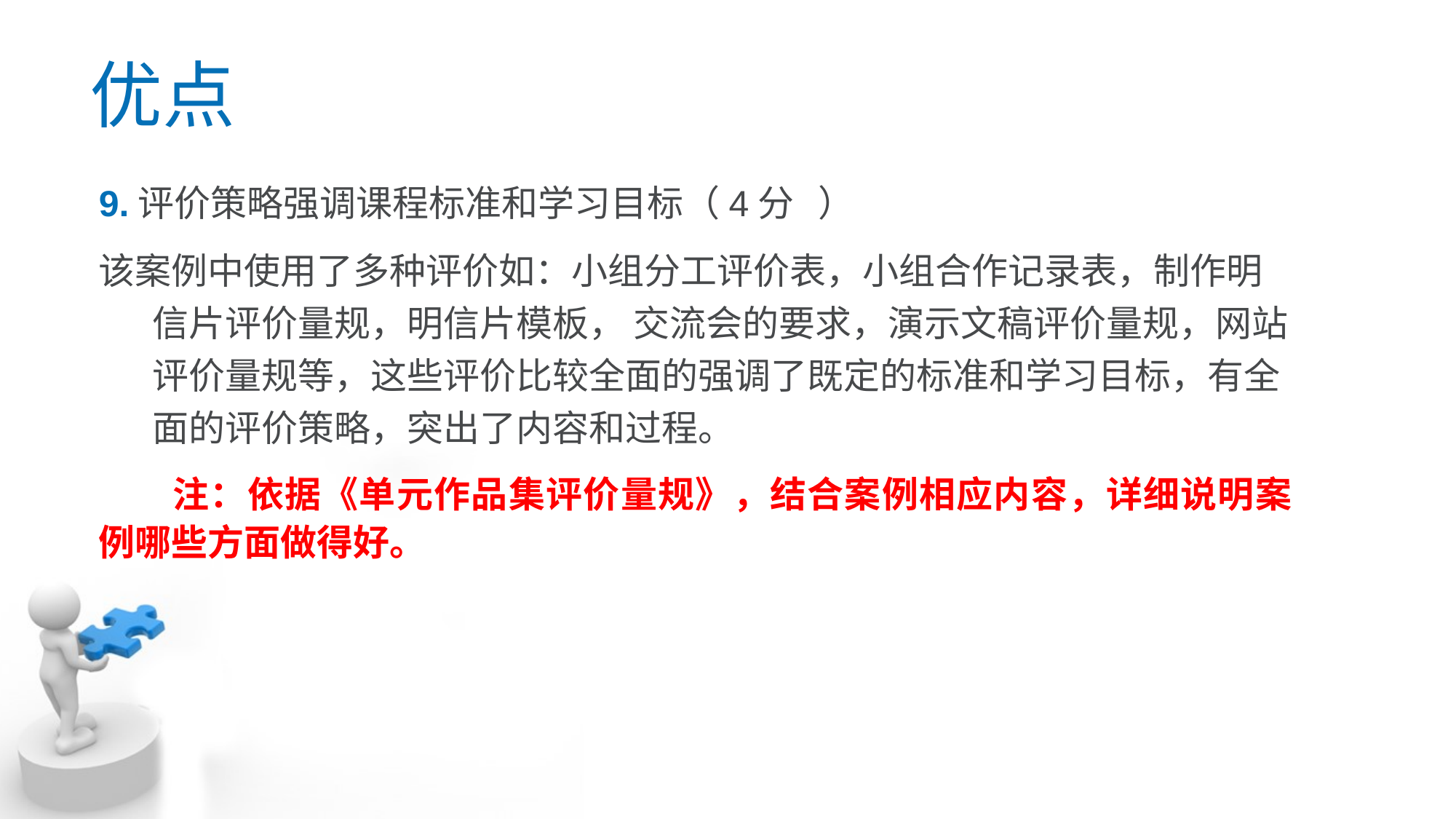

优点
9.评价策略强调课程标准和学习目标（4分   ）
该案例中使用了多种评价如：小组分工评价表，小组合作记录表，制作明信片评价量规，明信片模板， 交流会的要求，演示文稿评价量规，网站评价量规等，这些评价比较全面的强调了既定的标准和学习目标，有全面的评价策略，突出了内容和过程。
       注：依据《单元作品集评价量规》，结合案例相应内容，详细说明案例哪些方面做得好。